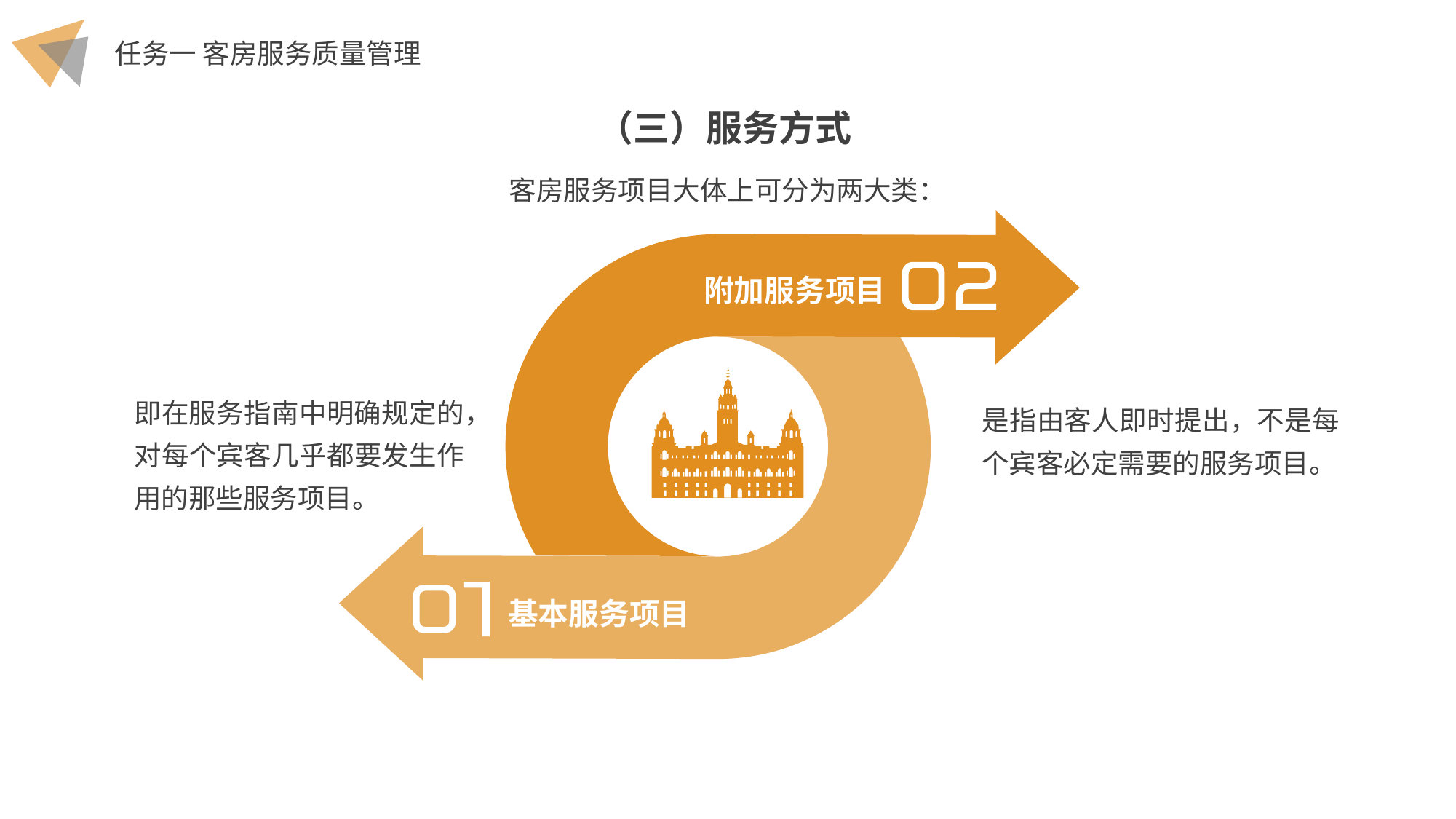

（三）服务方式
客房服务项目大体上可分为两大类：

附加服务项目

基本服务项目

即在服务指南中明确规定的，对每个宾客几乎都要发生作用的那些服务项目。
是指由客人即时提出，不是每个宾客必定需要的服务项目。